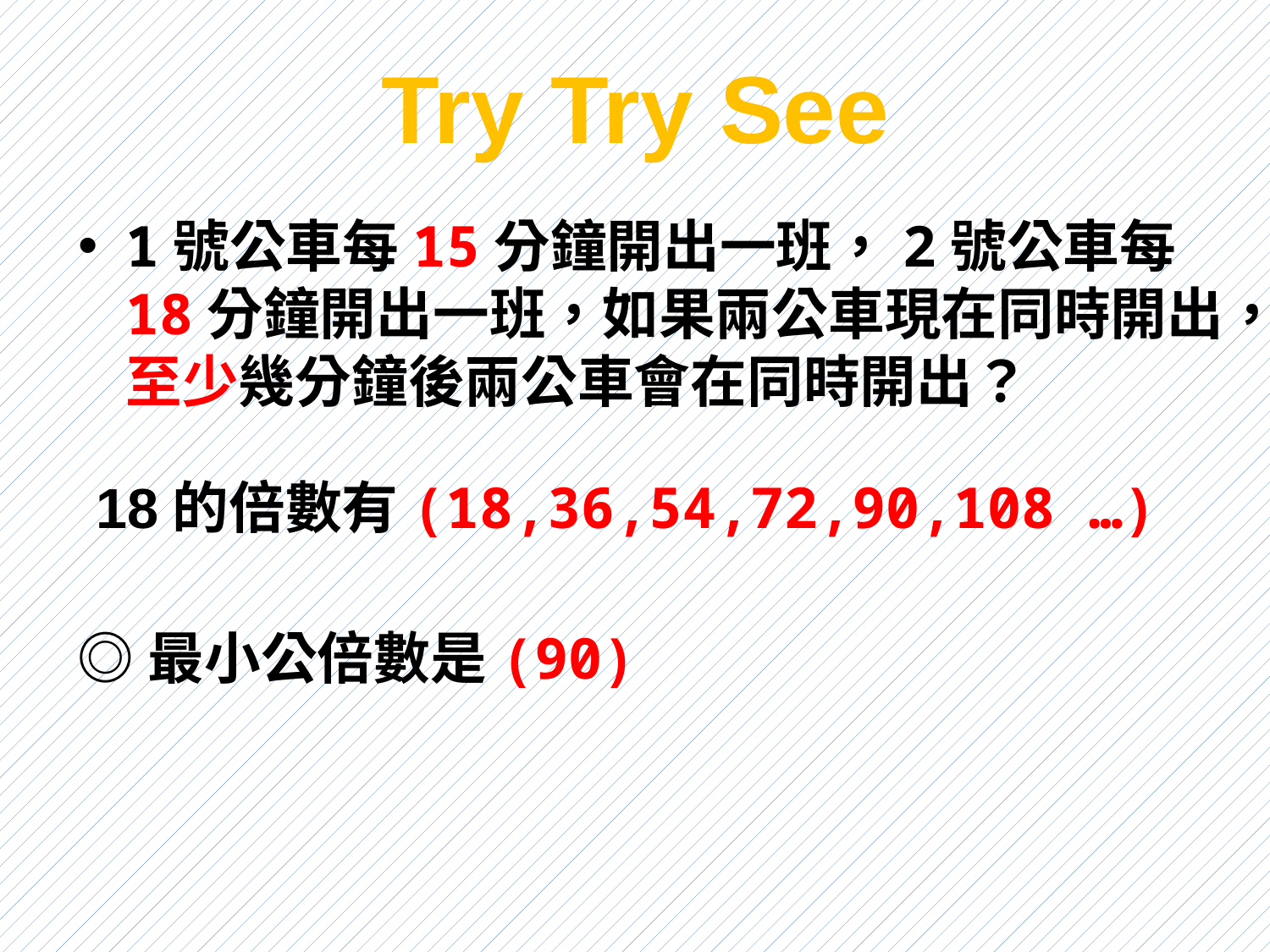

# Try Try See
1號公車每15分鐘開出一班，2號公車每18分鐘開出一班，如果兩公車現在同時開出，至少幾分鐘後兩公車會在同時開出？
18的倍數有(18,36,54,72,90,108 …)
◎最小公倍數是(90)